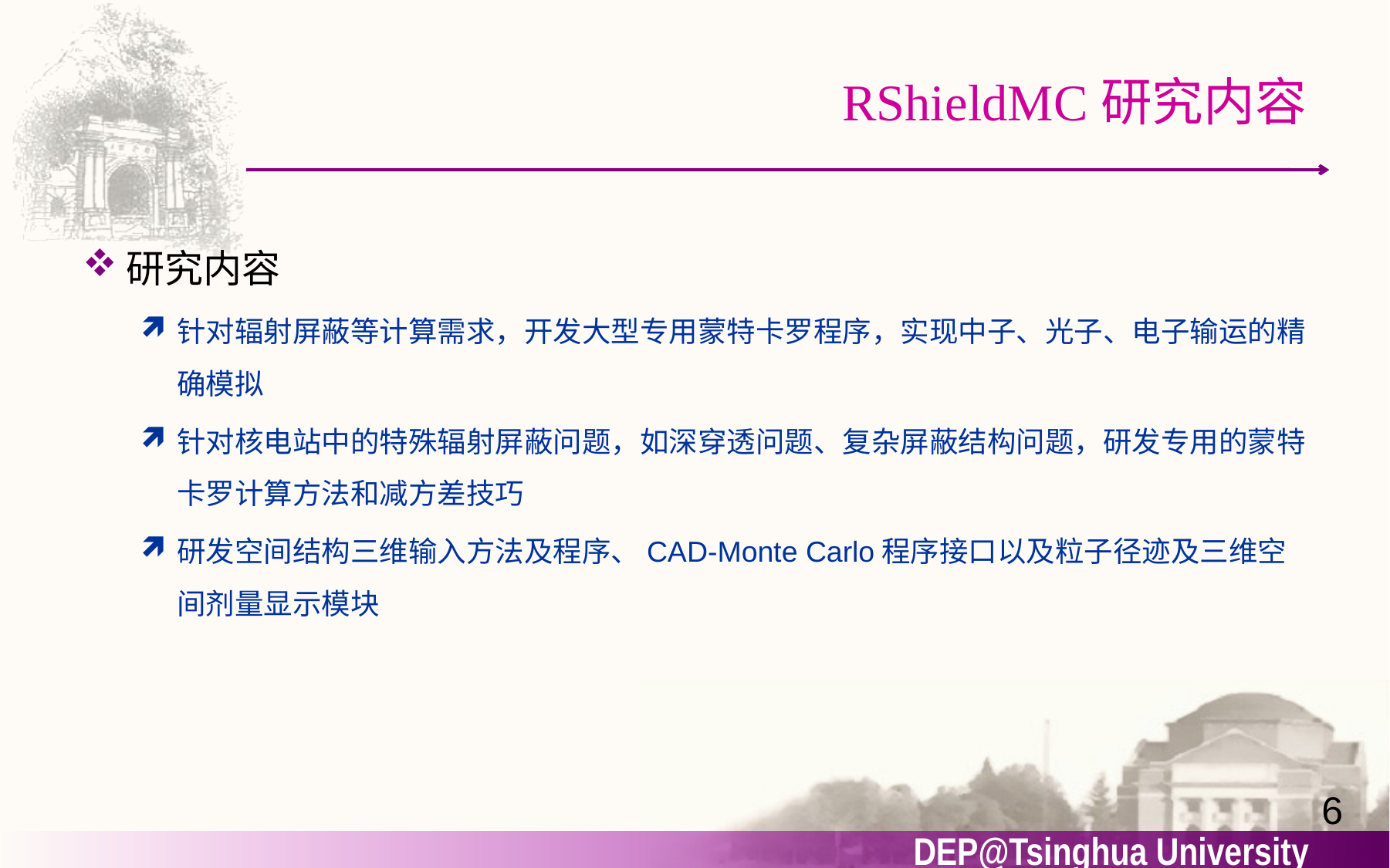

# RShieldMC研究内容
研究内容
针对辐射屏蔽等计算需求，开发大型专用蒙特卡罗程序，实现中子、光子、电子输运的精确模拟
针对核电站中的特殊辐射屏蔽问题，如深穿透问题、复杂屏蔽结构问题，研发专用的蒙特卡罗计算方法和减方差技巧
研发空间结构三维输入方法及程序、CAD-Monte Carlo程序接口以及粒子径迹及三维空间剂量显示模块